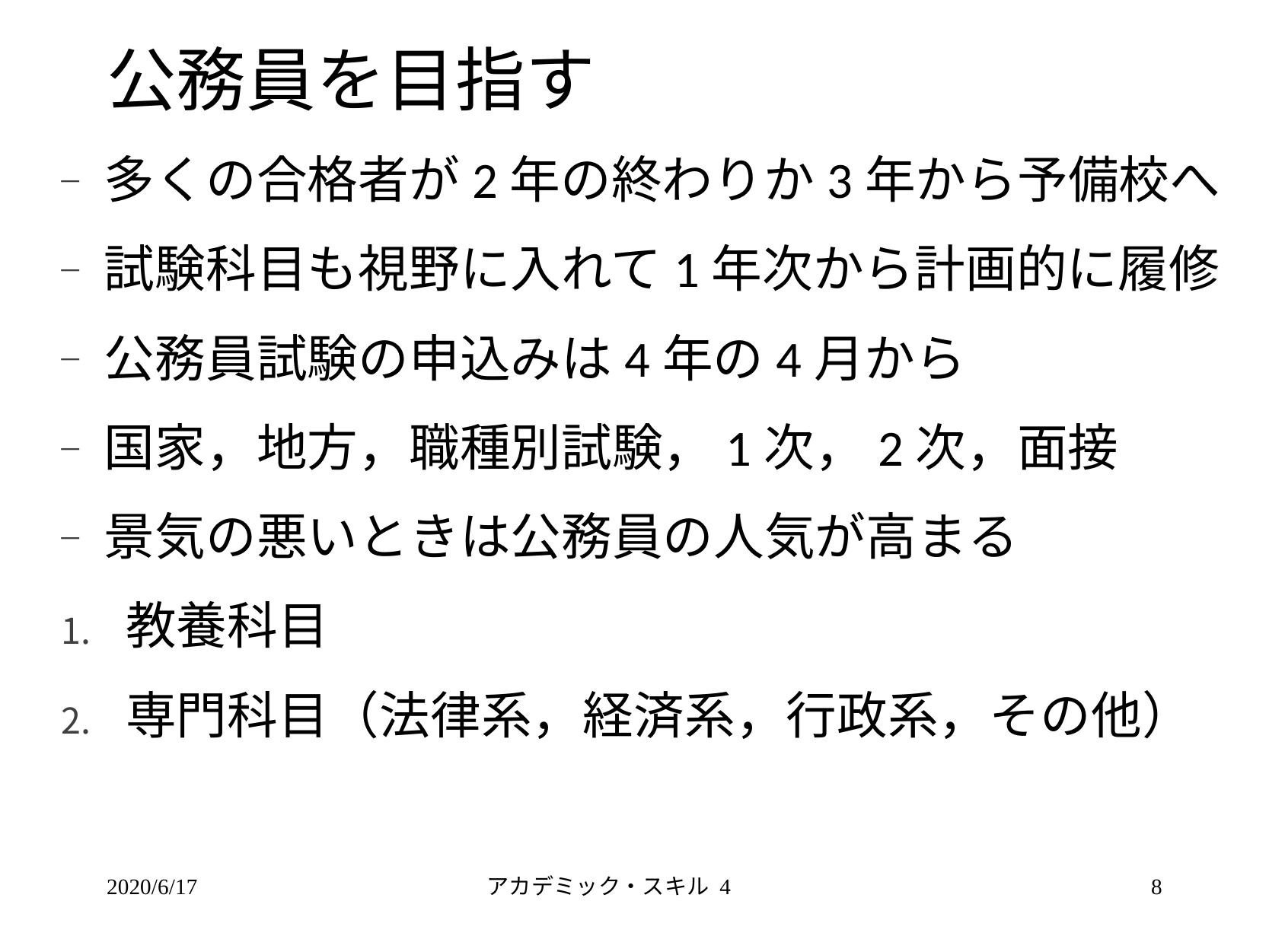

# 公務員を目指す
多くの合格者が2年の終わりか3年から予備校へ
試験科目も視野に入れて1年次から計画的に履修
公務員試験の申込みは4年の4月から
国家，地方，職種別試験，1次，2次，面接
景気の悪いときは公務員の人気が高まる
教養科目
専門科目（法律系，経済系，行政系，その他）

2020/6/17
アカデミック・スキル 4
8